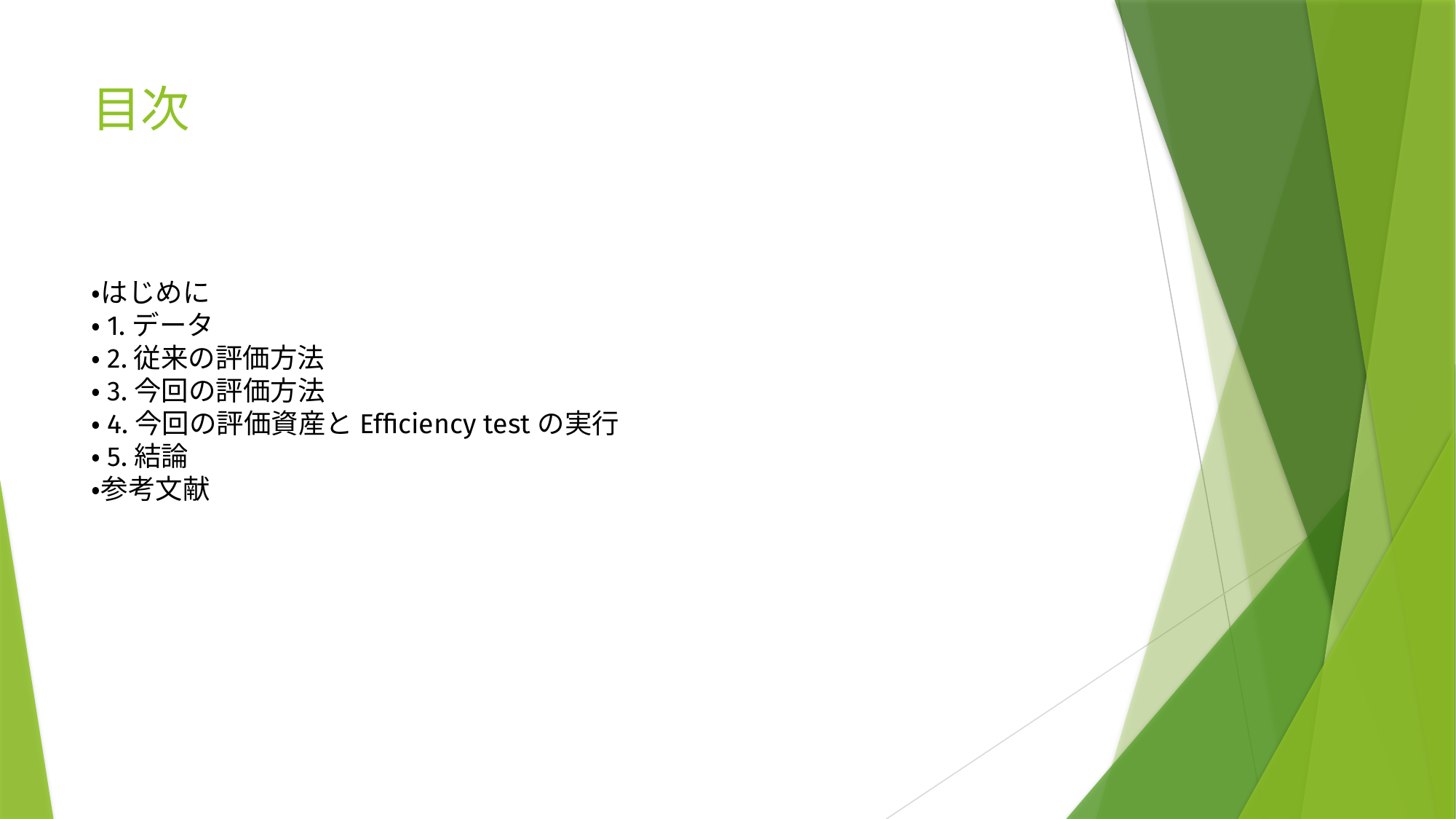

# 目次
・はじめに
・1.データ
・2.従来の評価方法
・3.今回の評価方法
・4.今回の評価資産とEfficiency testの実行
・5.結論
・参考文献